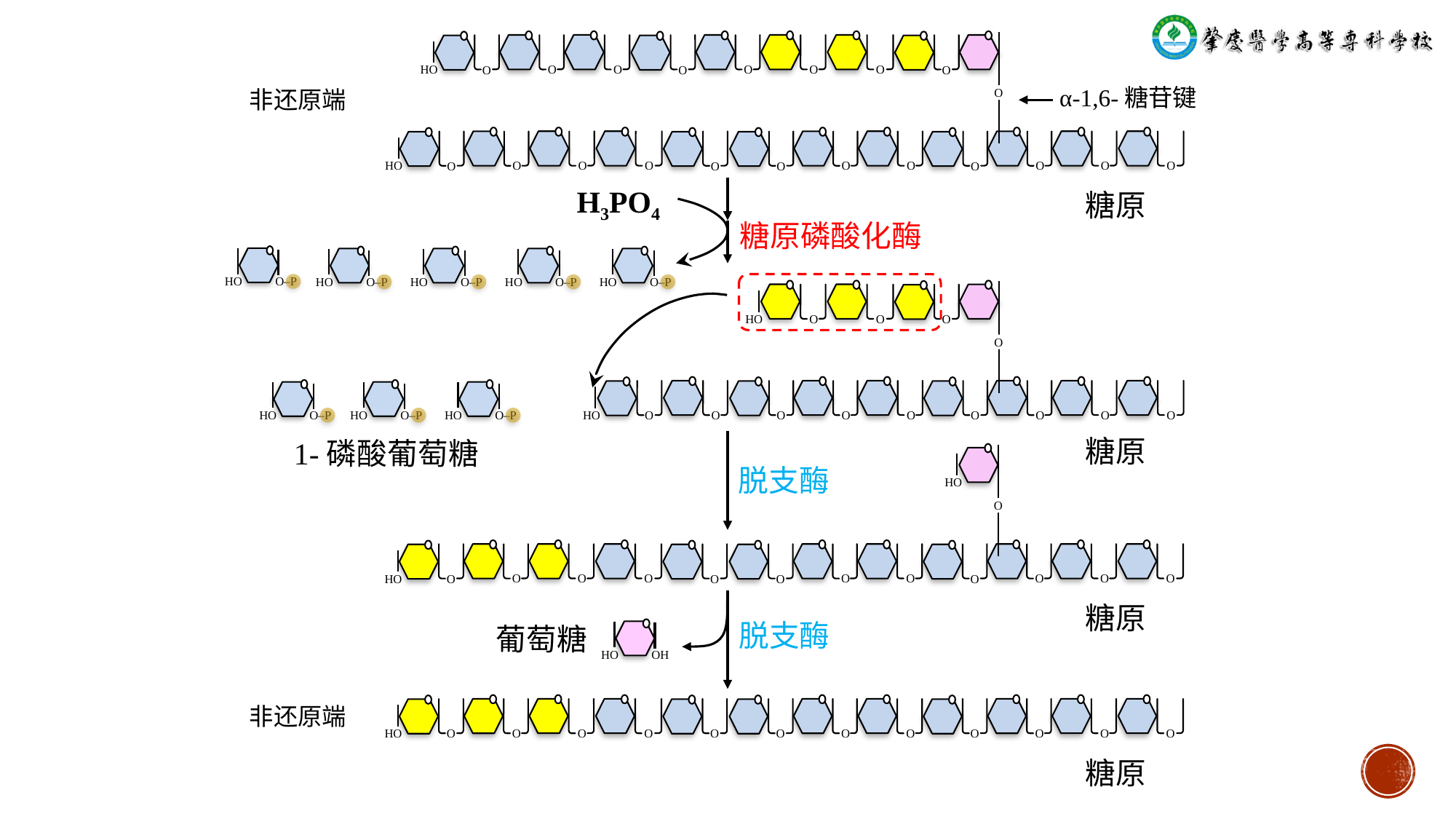

HO
O
O
O

O
O
O
O
O
O

HO
O
O
O
O
O

O
O
O

O
O
O
O
α-1,6-糖苷键
非还原端
H3PO4
糖原

糖原磷酸化酶

HO
O‒P

HO
O‒P

HO
O‒P

HO
O‒P

HO
O‒P

O
O
O
HO
O

O
O
O

O
O
O
O

HO
O
O

HO
O‒P

HO
O‒P

HO
O‒P

糖原
1-磷酸葡萄糖

HO
O

HO
O
O
O
O
O

O
O
O

O
O
O
O
脱支酶
糖原

脱支酶
葡萄糖

HO
OH

HO
O
O
O
O
O

O
O
O

O
O
O
O
非还原端
糖原